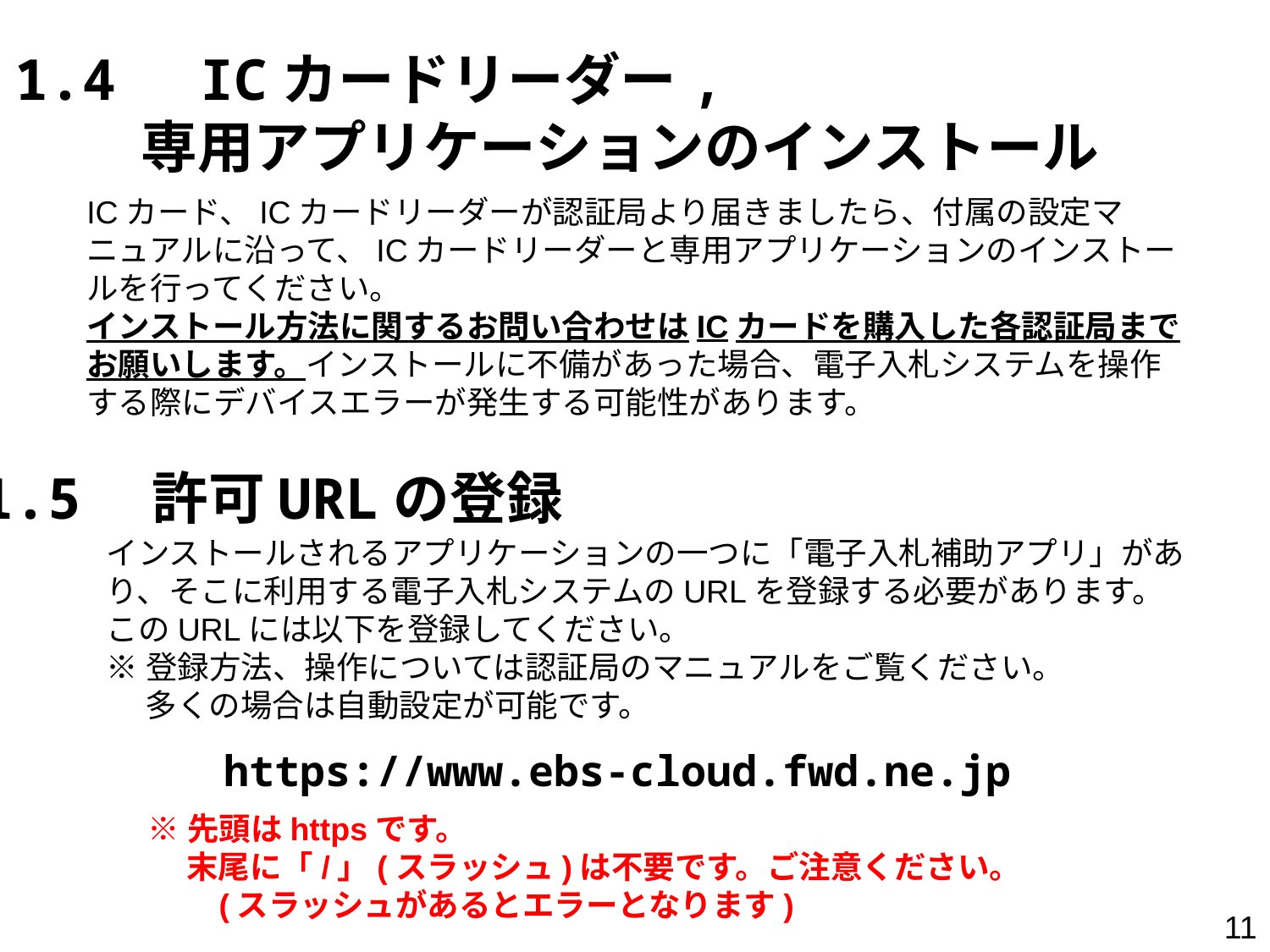

1.4　ICカードリーダー,
　　 専用アプリケーションのインストール
ICカード、ICカードリーダーが認証局より届きましたら、付属の設定マニュアルに沿って、ICカードリーダーと専用アプリケーションのインストールを行ってください。
インストール方法に関するお問い合わせはICカードを購入した各認証局までお願いします。インストールに不備があった場合、電子入札システムを操作する際にデバイスエラーが発生する可能性があります。
1.5　許可URLの登録
インストールされるアプリケーションの一つに「電子入札補助アプリ」があり、そこに利用する電子入札システムのURLを登録する必要があります。
このURLには以下を登録してください。
※登録方法、操作については認証局のマニュアルをご覧ください。
　 多くの場合は自動設定が可能です。
https://www.ebs-cloud.fwd.ne.jp
※先頭はhttpsです。
　 末尾に「/」(スラッシュ)は不要です。ご注意ください。
　　(スラッシュがあるとエラーとなります)
11